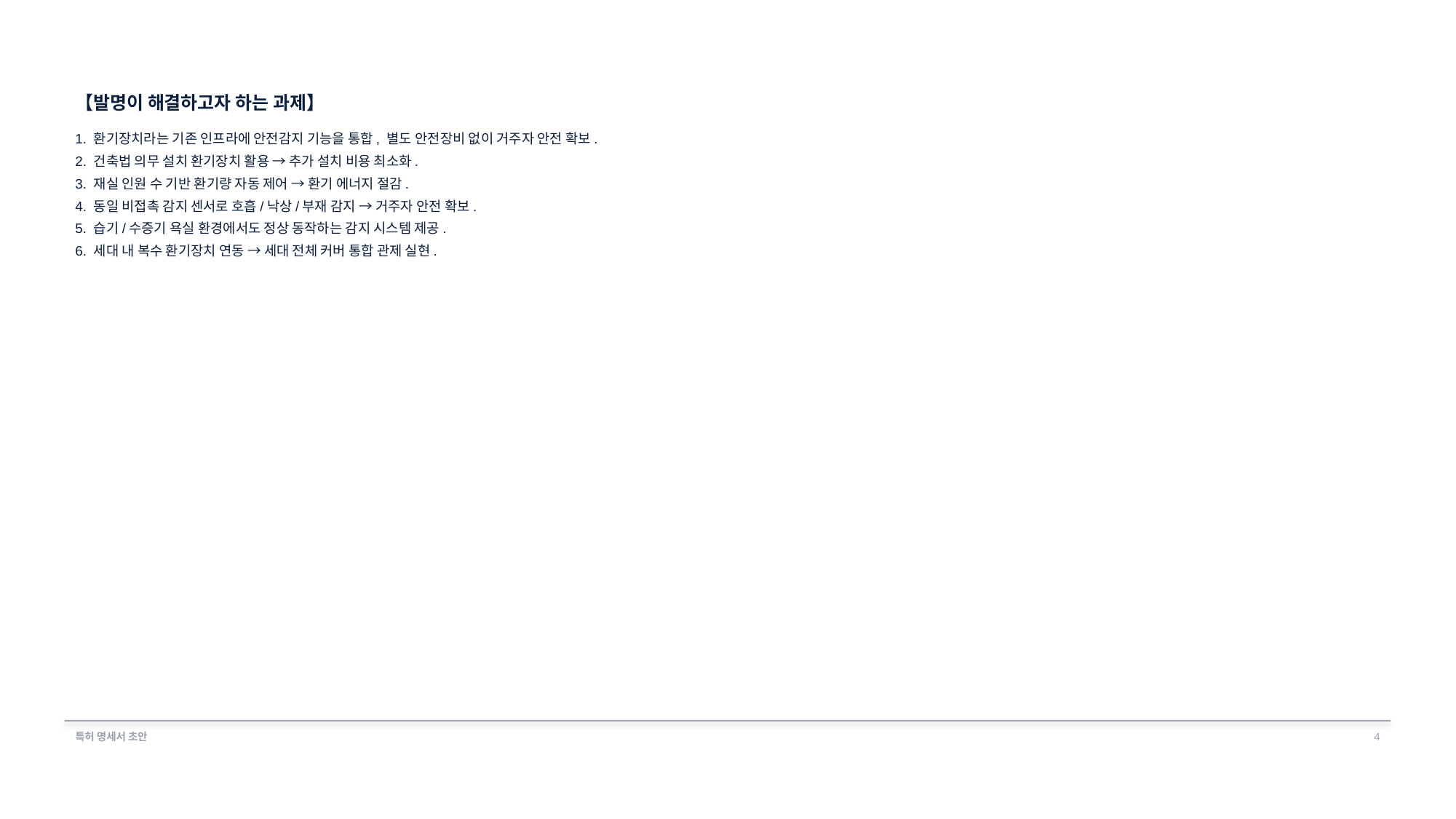

【발명이 해결하고자 하는 과제】
1. 환기장치라는 기존 인프라에 안전감지 기능을 통합, 별도 안전장비 없이 거주자 안전 확보.
2. 건축법 의무 설치 환기장치 활용 → 추가 설치 비용 최소화.
3. 재실 인원 수 기반 환기량 자동 제어 → 환기 에너지 절감.
4. 동일 비접촉 감지 센서로 호흡/낙상/부재 감지 → 거주자 안전 확보.
5. 습기/수증기 욕실 환경에서도 정상 동작하는 감지 시스템 제공.
6. 세대 내 복수 환기장치 연동 → 세대 전체 커버 통합 관제 실현.

특허 명세서 초안
4